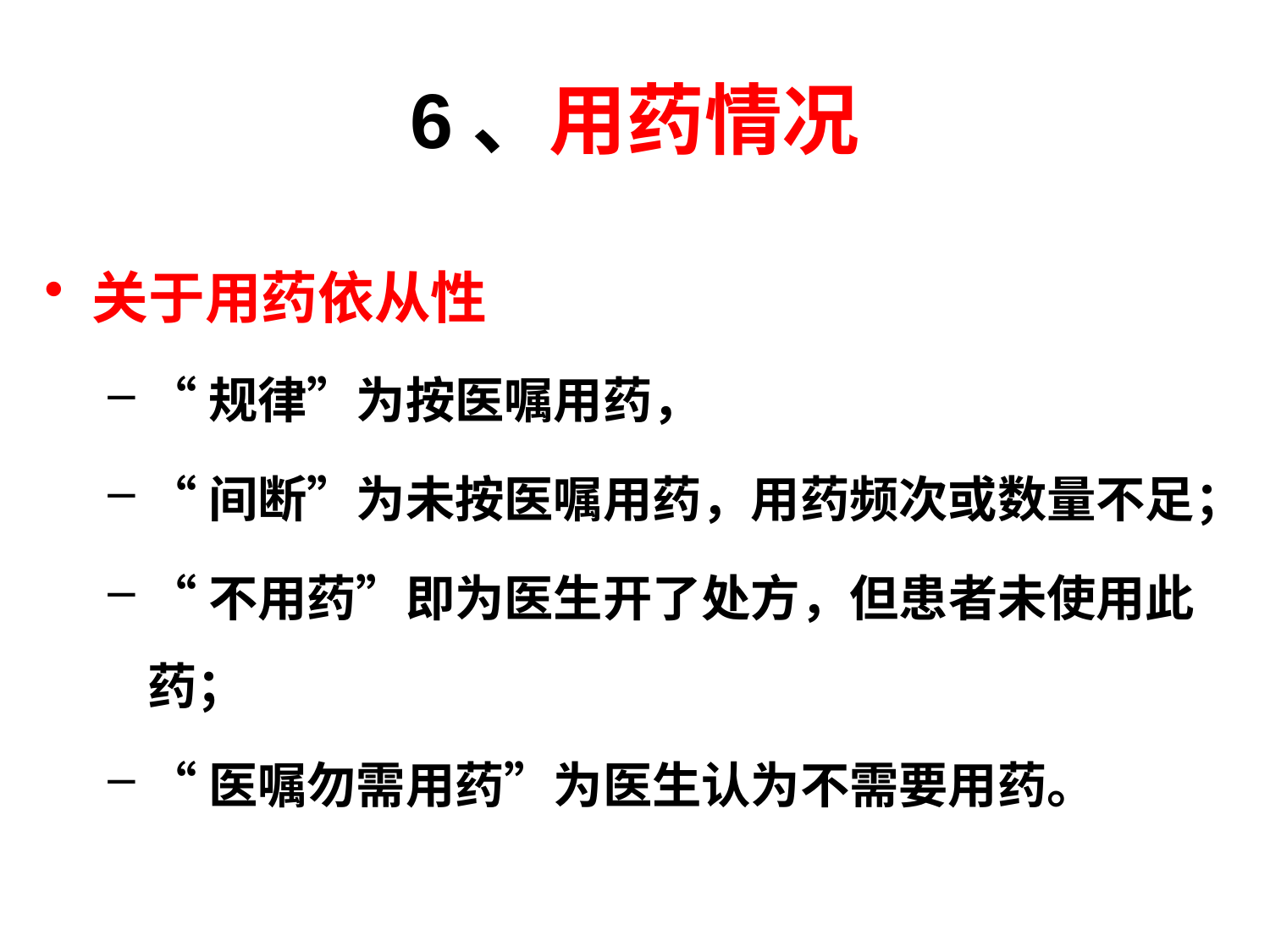

# 6、用药情况
关于用药依从性
“规律”为按医嘱用药，
“间断”为未按医嘱用药，用药频次或数量不足；
“不用药”即为医生开了处方，但患者未使用此药；
“医嘱勿需用药”为医生认为不需要用药。